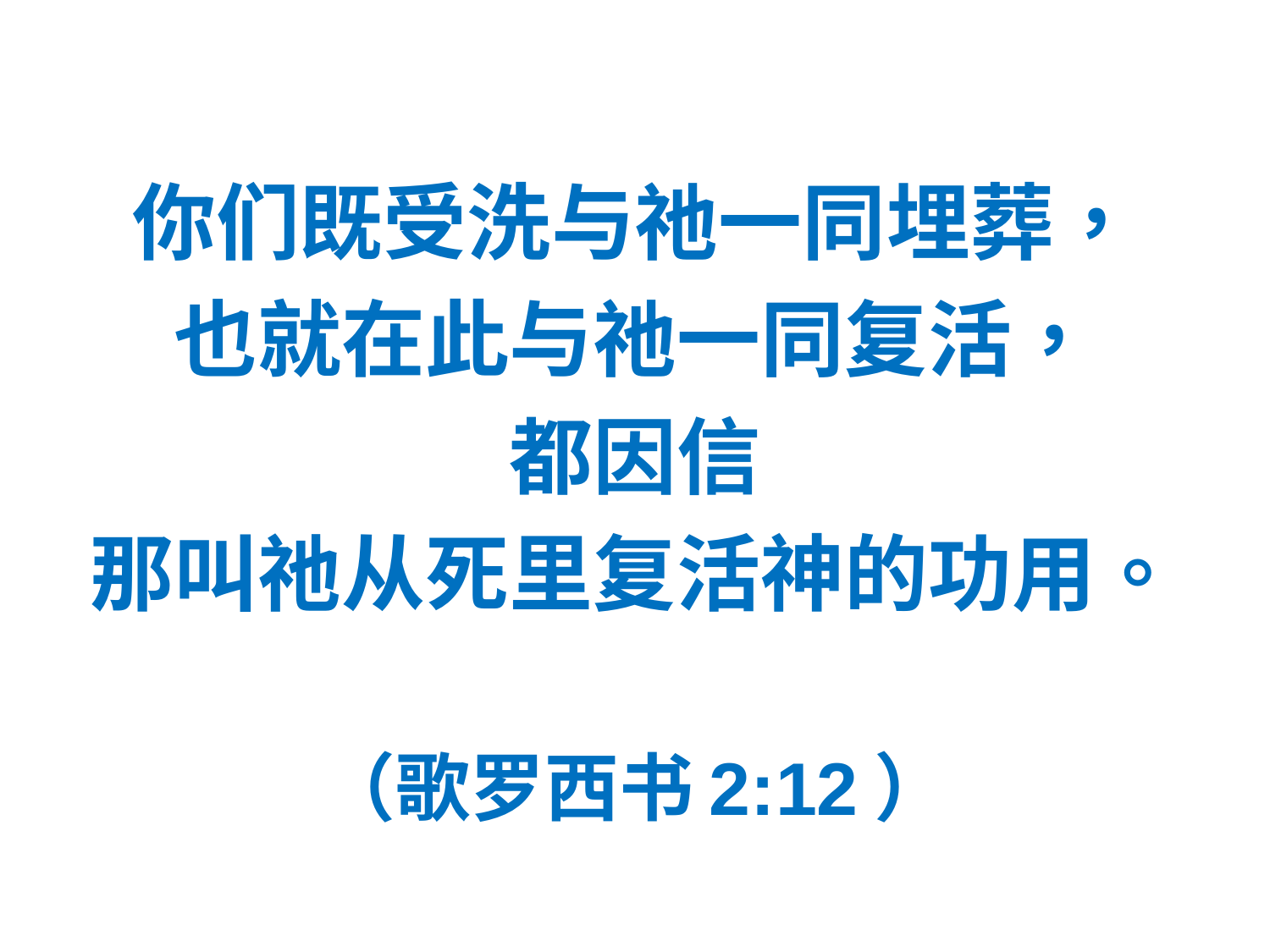

#
你们既受洗与祂一同埋葬，
也就在此与祂一同复活，
都因信
那叫祂从死里复活神的功用。

（歌罗西书2:12）